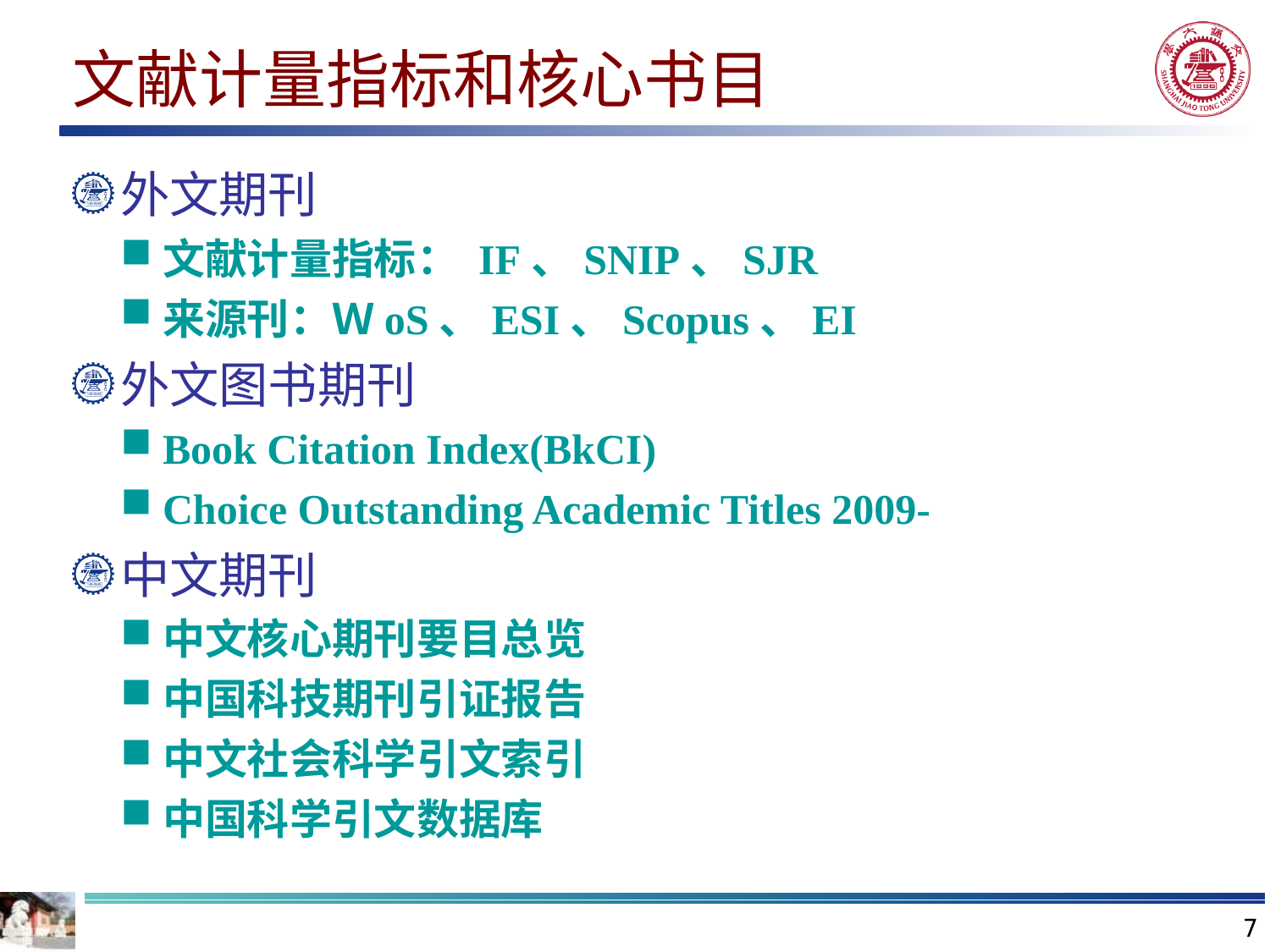

# 文献计量指标和核心书目
外文期刊
文献计量指标： IF、SNIP、SJR
来源刊：ＷoS、ESI、Scopus、EI
外文图书期刊
Book Citation Index(BkCI)
Choice Outstanding Academic Titles 2009-
中文期刊
中文核心期刊要目总览
中国科技期刊引证报告
中文社会科学引文索引
中国科学引文数据库

7